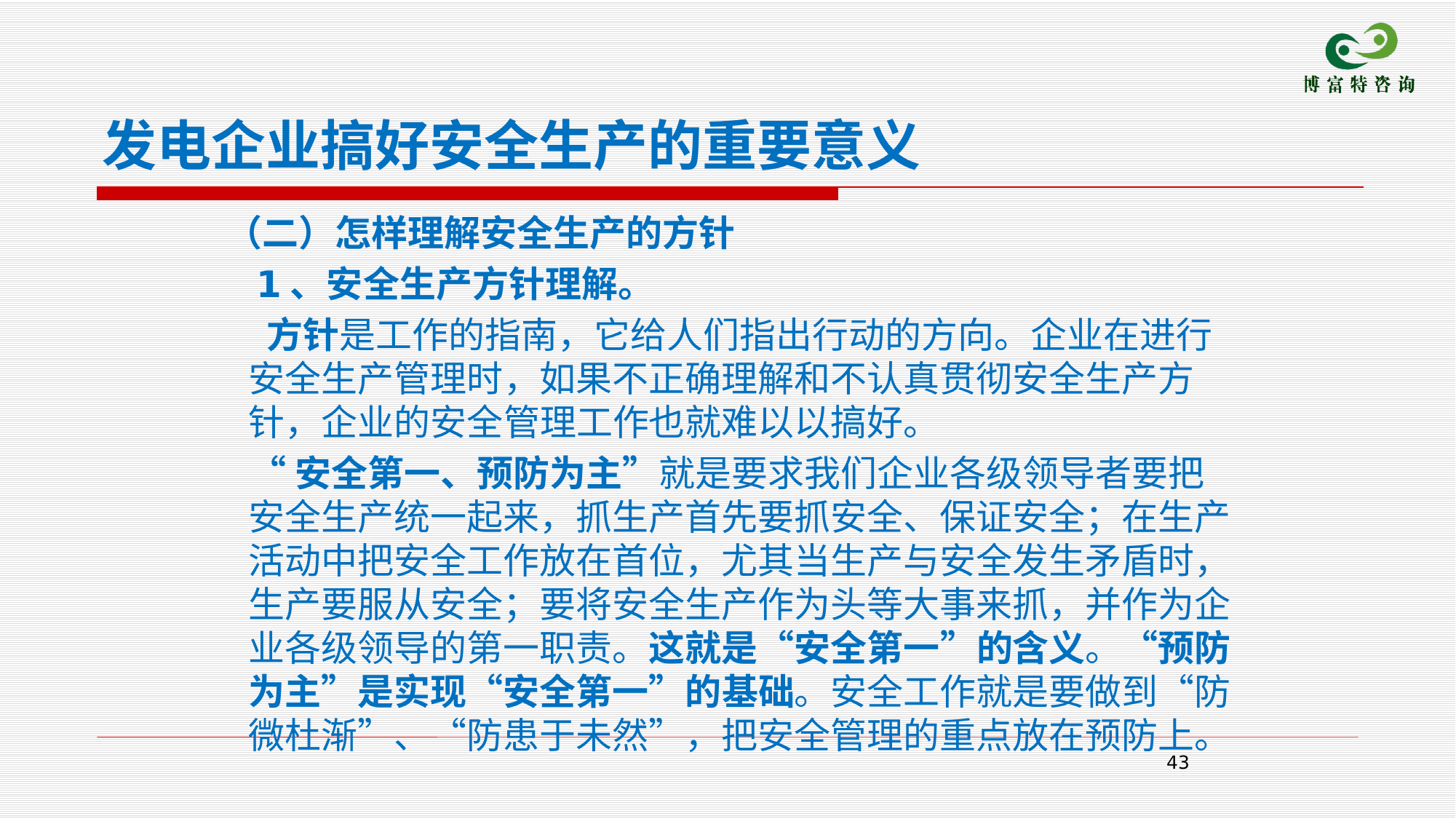

发电企业搞好安全生产的重要意义
   （二）怎样理解安全生产的方针
     1、安全生产方针理解。
        方针是工作的指南，它给人们指出行动的方向。企业在进行安全生产管理时，如果不正确理解和不认真贯彻安全生产方针，企业的安全管理工作也就难以以搞好。
       “安全第一、预防为主”就是要求我们企业各级领导者要把安全生产统一起来，抓生产首先要抓安全、保证安全；在生产活动中把安全工作放在首位，尤其当生产与安全发生矛盾时，生产要服从安全；要将安全生产作为头等大事来抓，并作为企业各级领导的第一职责。这就是“安全第一”的含义。“预防为主”是实现“安全第一”的基础。安全工作就是要做到“防微杜渐”、“防患于未然”，把安全管理的重点放在预防上。

43